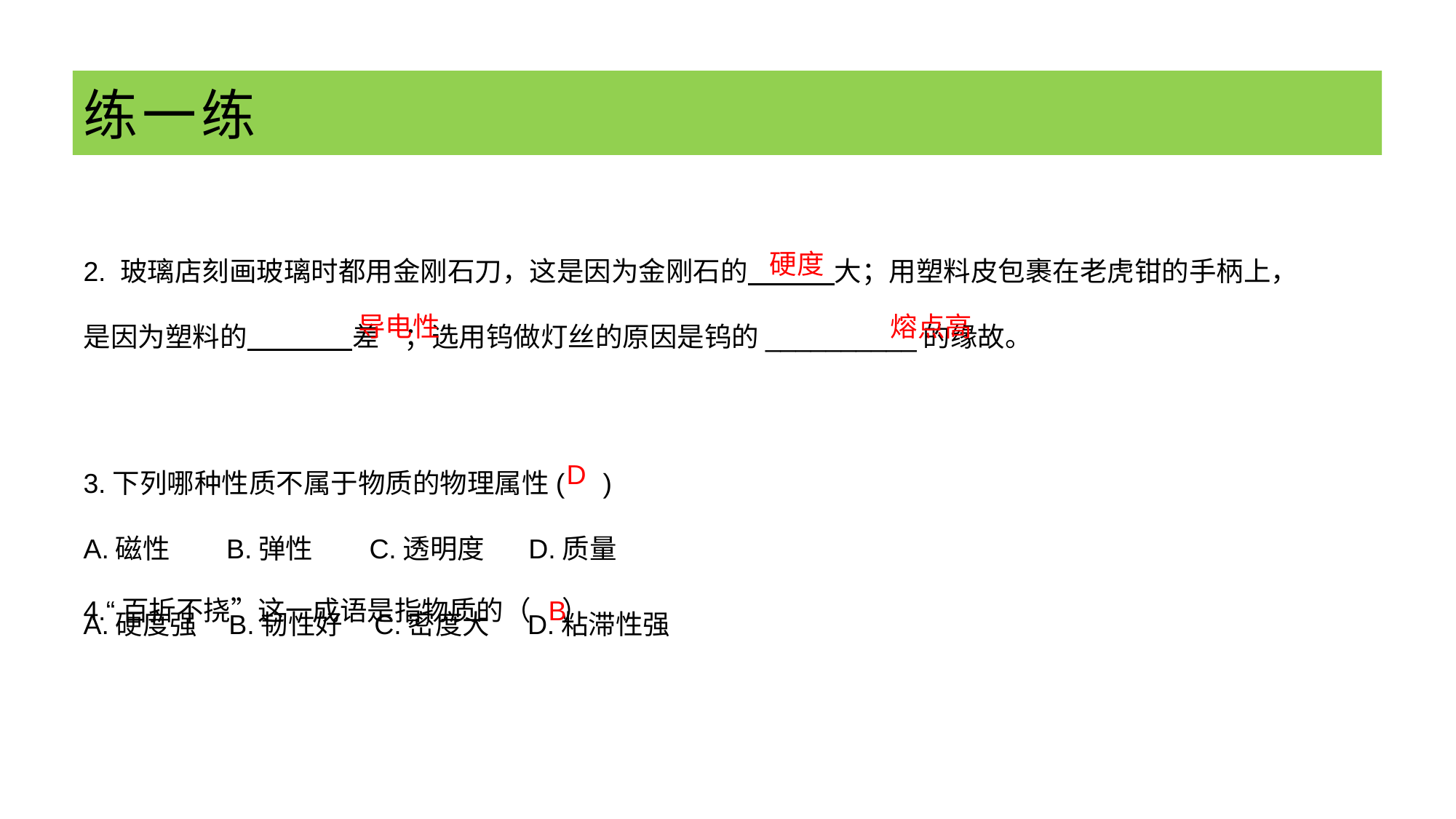

# 练一练
2. 玻璃店刻画玻璃时都用金刚石刀，这是因为金刚石的              大；用塑料皮包裹在老虎钳的手柄上，是因为塑料的                 差    ；选用钨做灯丝的原因是钨的__________的缘故。
硬度
导电性
熔点高
3.下列哪种性质不属于物质的物理属性(     )
A.磁性        B.弹性        C.透明度      D.质量
D
4.“百折不挠”这一成语是指物质的（     ）
B
A.硬度强    B.韧性好    C.密度大     D.粘滞性强